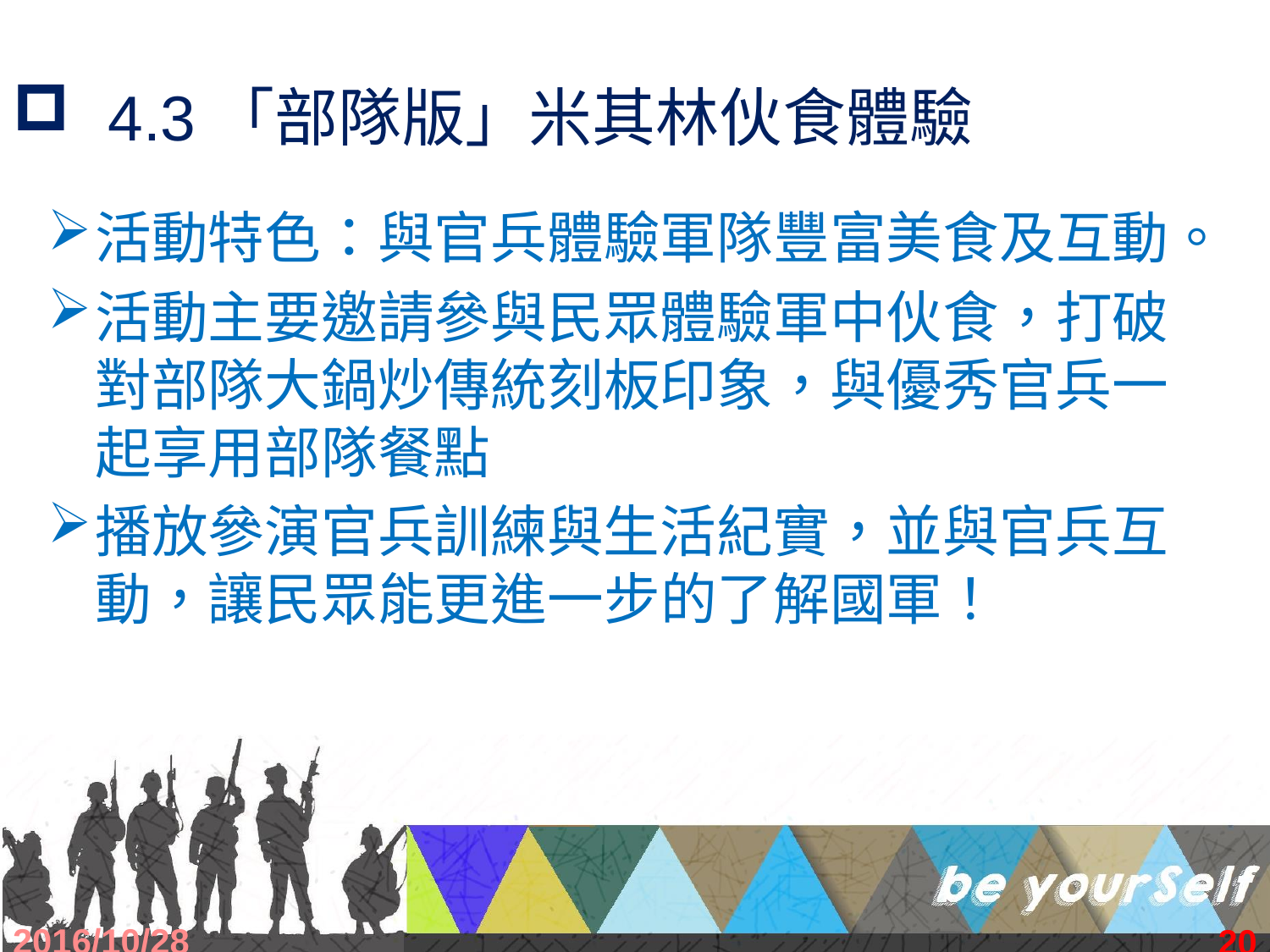

# 4.3「部隊版」米其林伙食體驗
活動特色：與官兵體驗軍隊豐富美食及互動。
活動主要邀請參與民眾體驗軍中伙食，打破對部隊大鍋炒傳統刻板印象，與優秀官兵一起享用部隊餐點
播放參演官兵訓練與生活紀實，並與官兵互動，讓民眾能更進一步的了解國軍！

2016/10/28
20